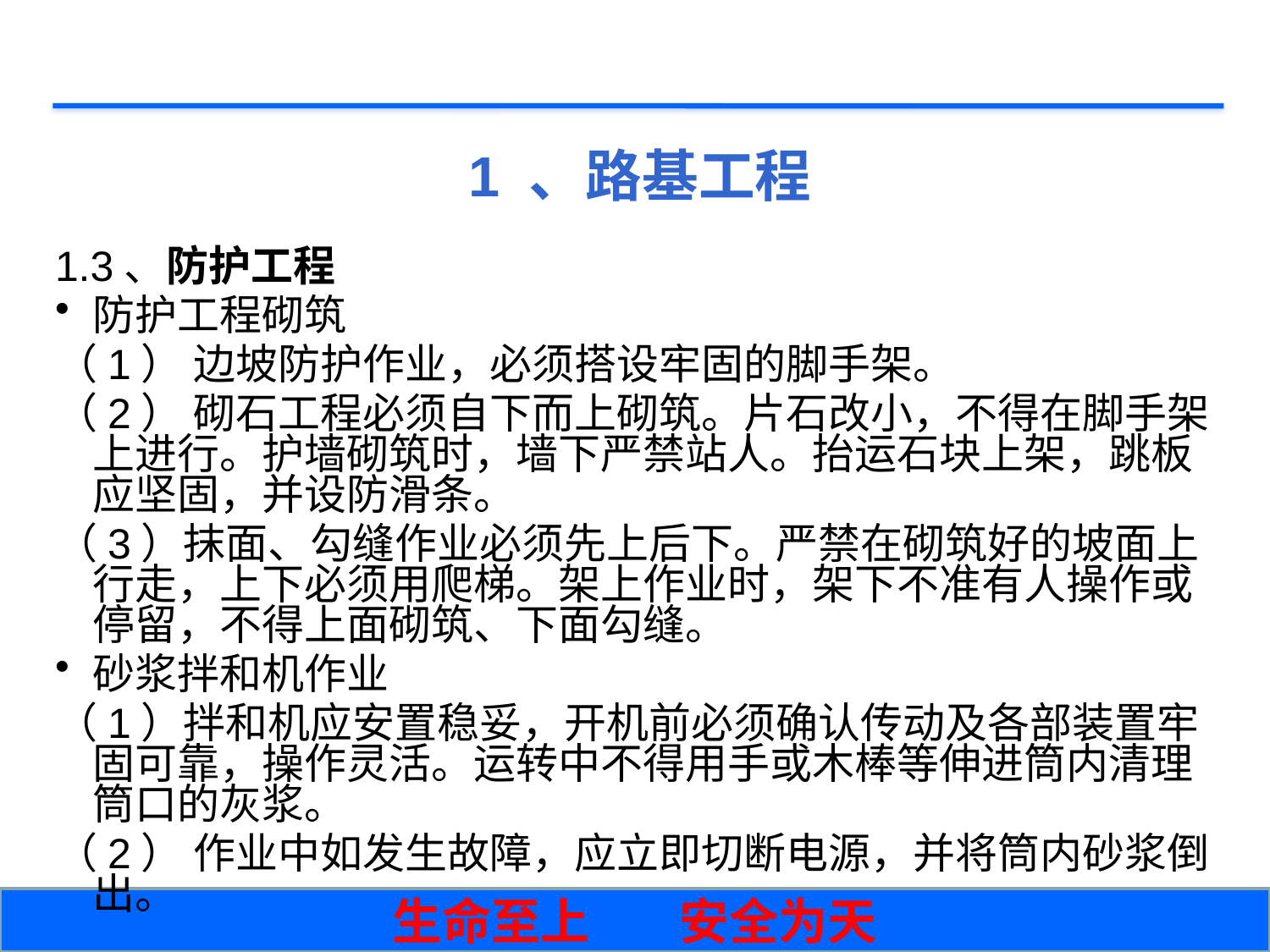

# 1 、路基工程
1.3、防护工程
防护工程砌筑
（1） 边坡防护作业，必须搭设牢固的脚手架。
（2） 砌石工程必须自下而上砌筑。片石改小，不得在脚手架上进行。护墙砌筑时，墙下严禁站人。抬运石块上架，跳板应坚固，并设防滑条。
（3）抹面、勾缝作业必须先上后下。严禁在砌筑好的坡面上行走，上下必须用爬梯。架上作业时，架下不准有人操作或停留，不得上面砌筑、下面勾缝。
砂浆拌和机作业
（1）拌和机应安置稳妥，开机前必须确认传动及各部装置牢固可靠，操作灵活。运转中不得用手或木棒等伸进筒内清理筒口的灰浆。
（2） 作业中如发生故障，应立即切断电源，并将筒内砂浆倒出。